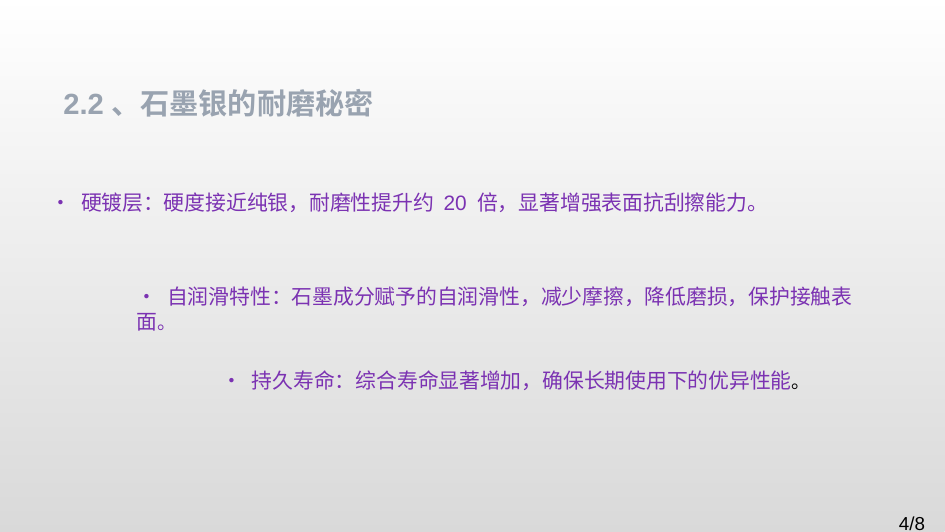

2.2、石墨银的耐磨秘密
• 硬镀层：硬度接近纯银，耐磨性提升约 20 倍，显著增强表面抗刮擦能力。
• 自润滑特性：石墨成分赋予的自润滑性，减少摩擦，降低磨损，保护接触表面。
• 持久寿命：综合寿命显著增加，确保长期使用下的优异性能。
4/8